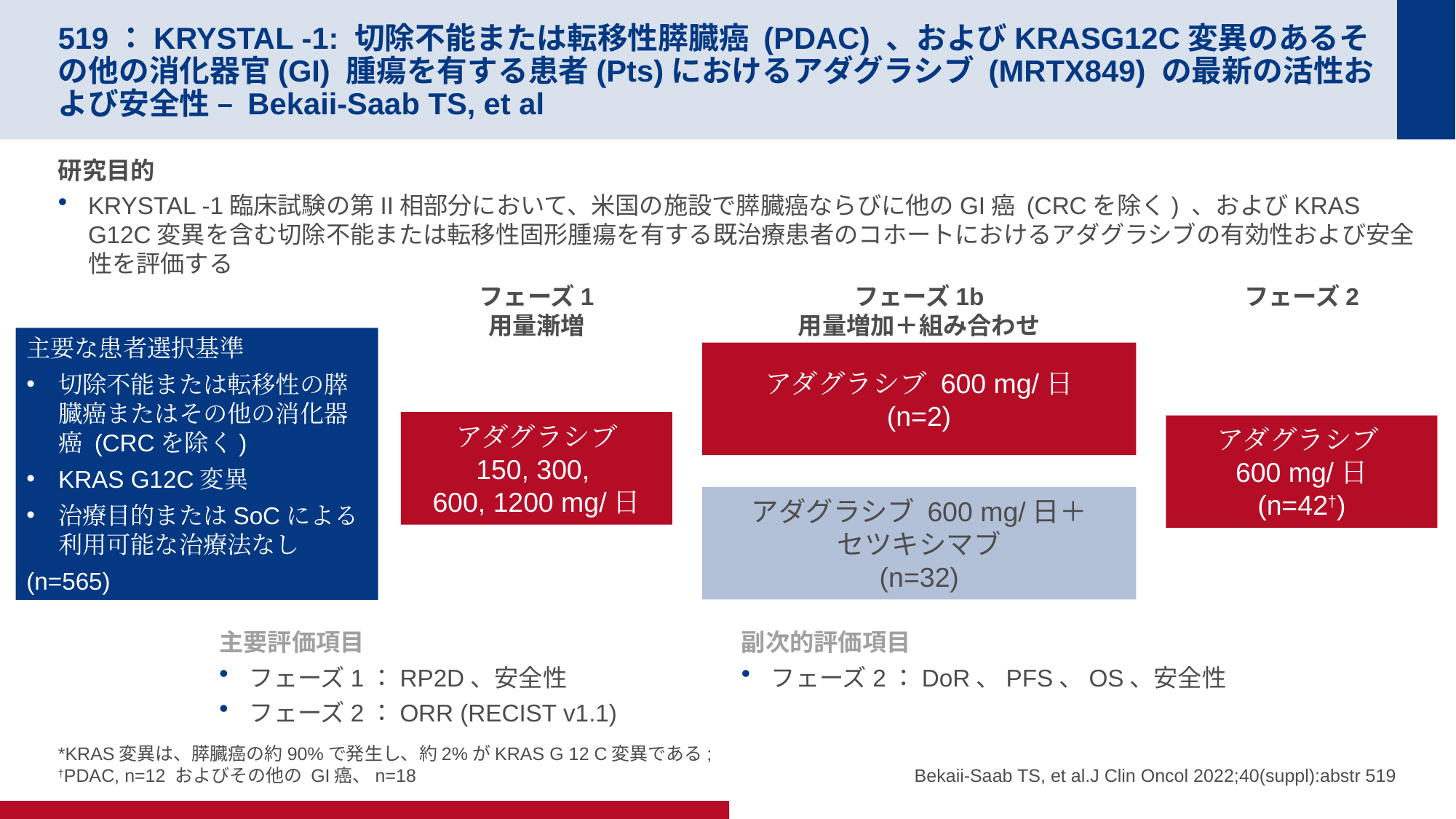

# 519：KRYSTAL -1: 切除不能または転移性膵臓癌 (PDAC) 、およびKRASG12C変異のあるその他の消化器官(GI) 腫瘍を有する患者(Pts)におけるアダグラシブ (MRTX849) の最新の活性および安全性 – Bekaii-Saab TS, et al
研究目的
KRYSTAL -1臨床試験の第II相部分において、米国の施設で膵臓癌ならびに他のGI癌 (CRCを除く) 、およびKRAS G12C変異を含む切除不能または転移性固形腫瘍を有する既治療患者のコホートにおけるアダグラシブの有効性および安全性を評価する
フェーズ1
用量漸増
フェーズ1b
用量増加＋組み合わせ
フェーズ2
主要な患者選択基準
切除不能または転移性の膵臓癌またはその他の消化器癌 (CRCを除く)
KRAS G12C変異
治療目的またはSoCによる利用可能な治療法なし
(n=565)
アダグラシブ 600 mg/日
(n=2)
アダグラシブ
150, 300,
600, 1200 mg/日
アダグラシブ
600 mg/日
(n=42†)
アダグラシブ 600 mg/日＋
セツキシマブ
(n=32)
主要評価項目
フェーズ1：RP2D、安全性
フェーズ2：ORR (RECIST v1.1)
副次的評価項目
フェーズ2：DoR、PFS、OS、安全性
*KRAS変異は、膵臓癌の約90%で発生し、約2%がKRAS G 12 C変異である;
†PDAC, n=12 およびその他の GI癌、n=18
Bekaii-Saab TS, et al.J Clin Oncol 2022;40(suppl):abstr 519